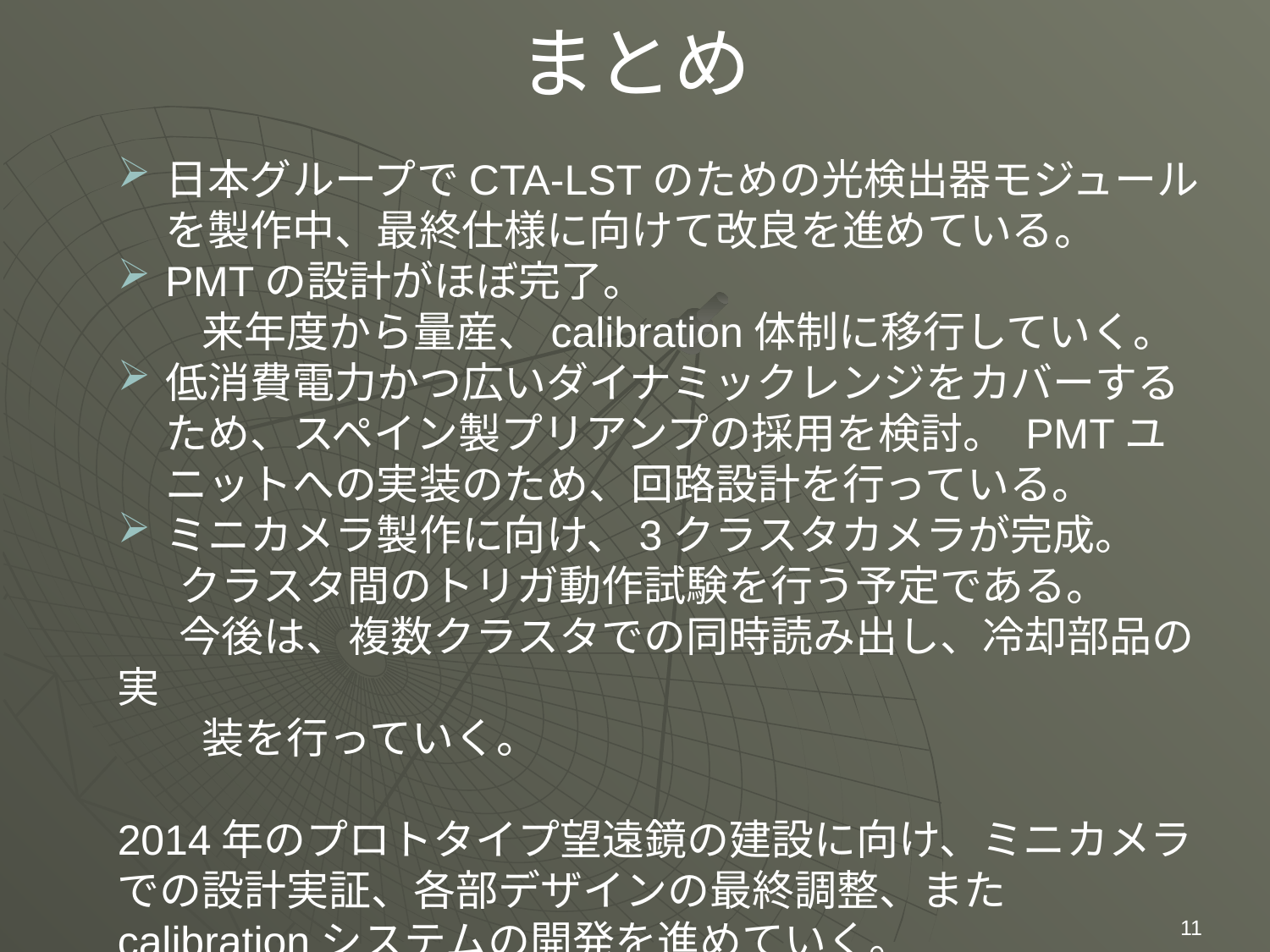

# まとめ
日本グループでCTA-LSTのための光検出器モジュールを製作中、最終仕様に向けて改良を進めている。
PMTの設計がほぼ完了。
　　来年度から量産、calibration体制に移行していく。
低消費電力かつ広いダイナミックレンジをカバーするため、スペイン製プリアンプの採用を検討。 PMTユニットへの実装のため、回路設計を行っている。
ミニカメラ製作に向け、3クラスタカメラが完成。
　  クラスタ間のトリガ動作試験を行う予定である。
　  今後は、複数クラスタでの同時読み出し、冷却部品の実
　　装を行っていく。

2014年のプロトタイプ望遠鏡の建設に向け、ミニカメラでの設計実証、各部デザインの最終調整、またcalibrationシステムの開発を進めていく。
11